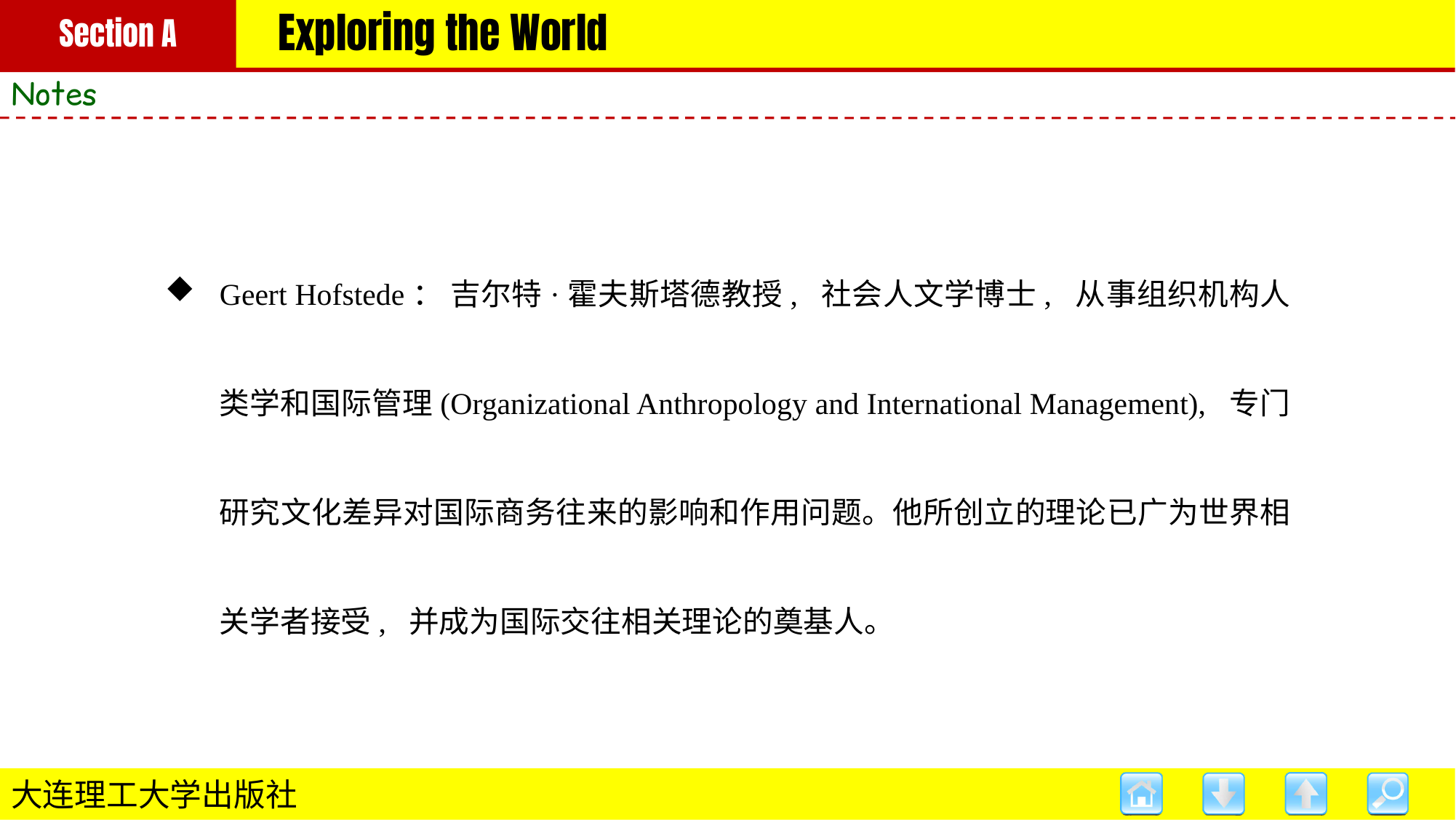

Section A
# Exploring the World
Notes
Geert Hofstede： 吉尔特·霍夫斯塔德教授,  社会人文学博士,  从事组织机构人类学和国际管理(Organizational Anthropology and International Management),  专门研究文化差异对国际商务往来的影响和作用问题。他所创立的理论已广为世界相关学者接受,  并成为国际交往相关理论的奠基人。